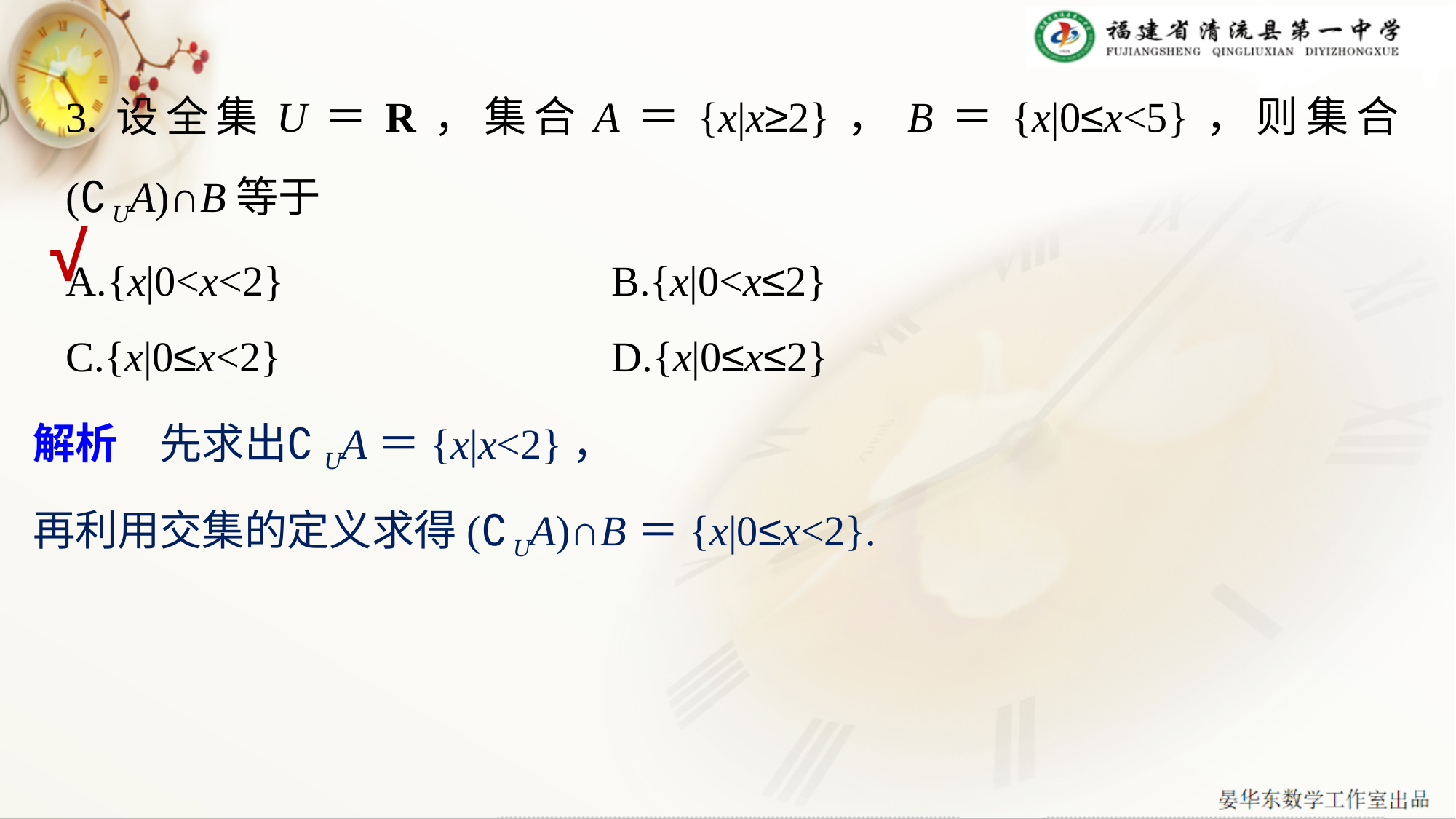

3.设全集U＝R，集合A＝{x|x≥2}，B＝{x|0≤x<5}，则集合(∁UA)∩B等于
A.{x|0<x<2}  			B.{x|0<x≤2}
C.{x|0≤x<2}  			D.{x|0≤x≤2}
√
解析　先求出∁UA＝{x|x<2}，
再利用交集的定义求得(∁UA)∩B＝{x|0≤x<2}.